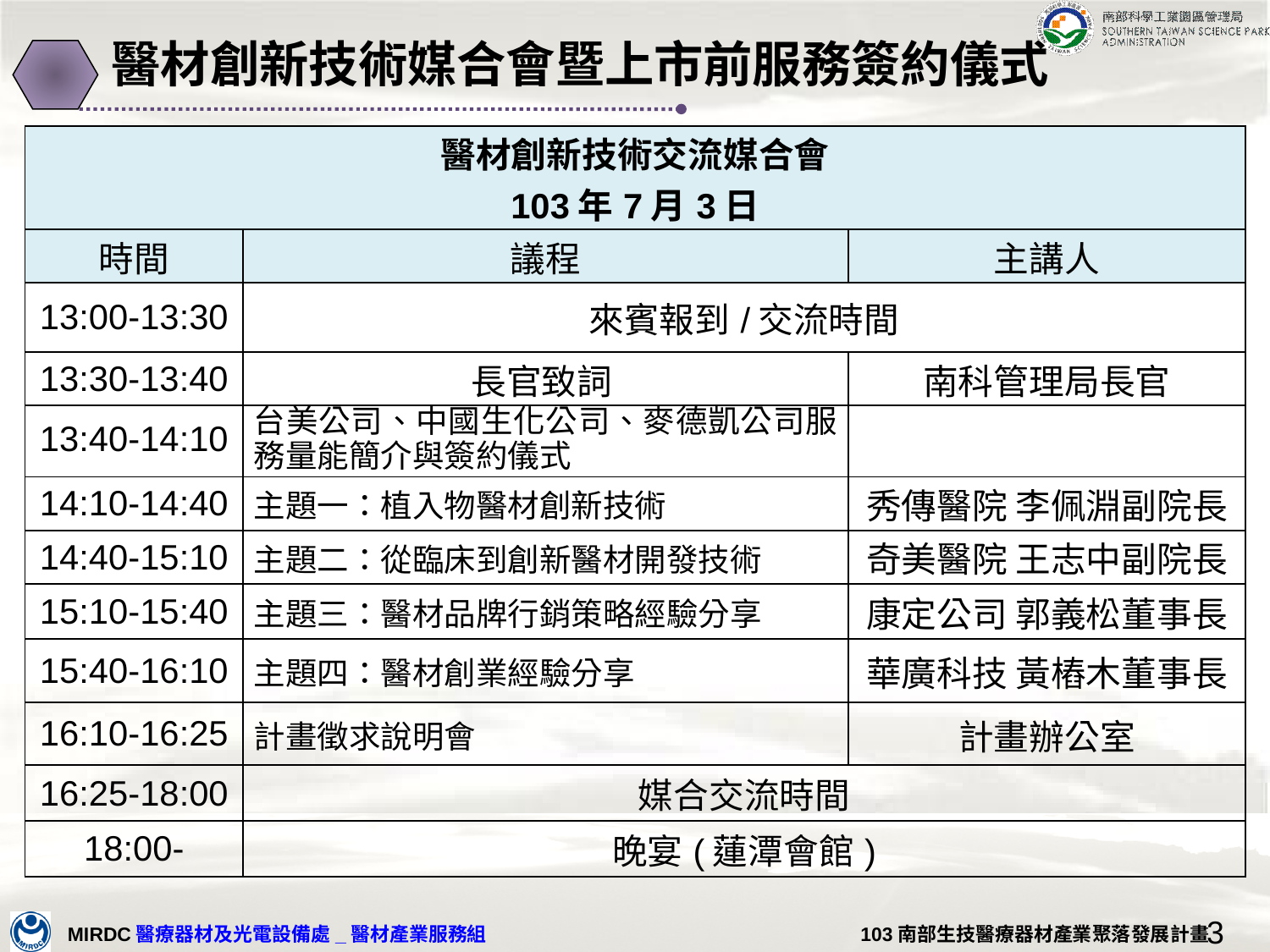

# 醫材創新技術媒合會暨上市前服務簽約儀式
| 醫材創新技術交流媒合會 103年7月3日 |  |  |
| --- | --- | --- |
| 時間 | 議程 | 主講人 |
| 13:00-13:30 | 來賓報到/交流時間 |  |
| 13:30-13:40 | 長官致詞 | 南科管理局長官 |
| 13:40-14:10 | 台美公司、中國生化公司、麥德凱公司服務量能簡介與簽約儀式 |  |
| 14:10-14:40 | 主題一：植入物醫材創新技術 | 秀傳醫院 李佩淵副院長 |
| 14:40-15:10 | 主題二：從臨床到創新醫材開發技術 | 奇美醫院 王志中副院長 |
| 15:10-15:40 | 主題三：醫材品牌行銷策略經驗分享 | 康定公司 郭義松董事長 |
| 15:40-16:10 | 主題四：醫材創業經驗分享 | 華廣科技 黃樁木董事長 |
| 16:10-16:25 | 計畫徵求說明會 | 計畫辦公室 |
| 16:25-18:00 | 媒合交流時間 |  |
| 18:00- | 晚宴(蓮潭會館) |  |